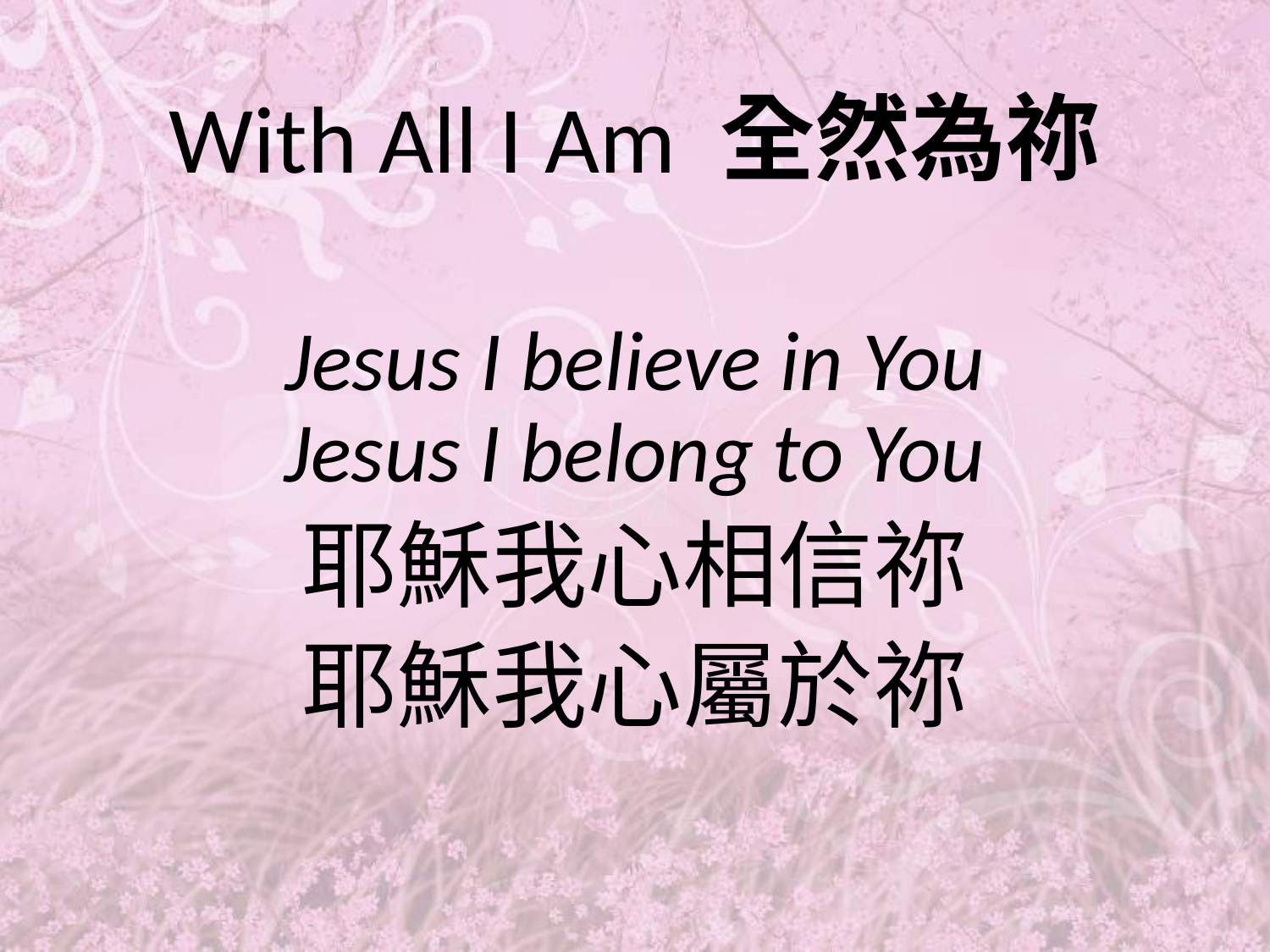

# With All I Am 全然為祢
Jesus I believe in You
Jesus I belong to You
耶穌我心相信祢
耶穌我心屬於祢